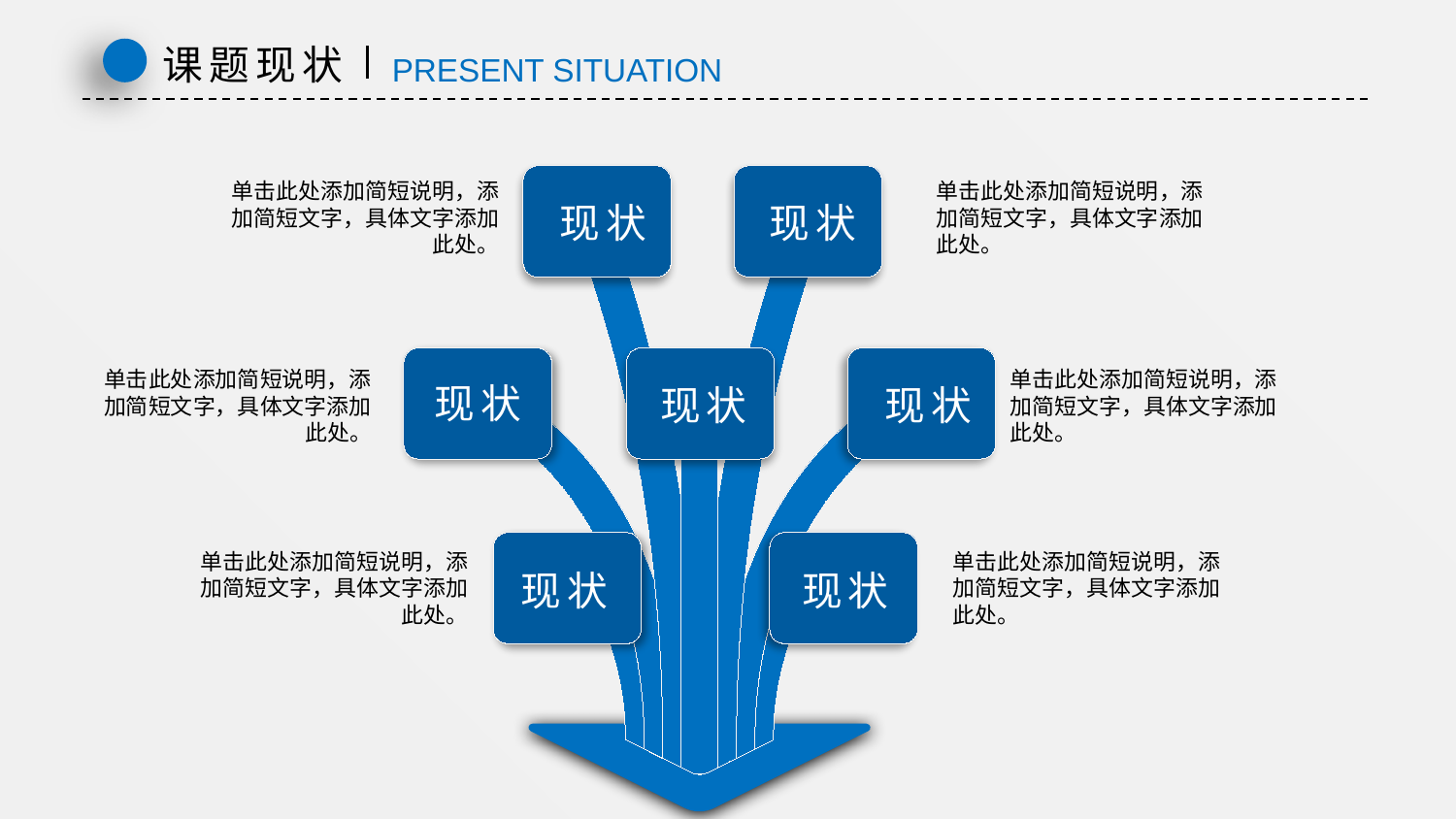

课题现状

PRESENT SITUATION

现状

现状
单击此处添加简短说明，添加简短文字，具体文字添加此处。
单击此处添加简短说明，添加简短文字，具体文字添加此处。

现状

现状

现状
单击此处添加简短说明，添加简短文字，具体文字添加此处。
单击此处添加简短说明，添加简短文字，具体文字添加此处。

现状

现状
单击此处添加简短说明，添加简短文字，具体文字添加此处。
单击此处添加简短说明，添加简短文字，具体文字添加此处。